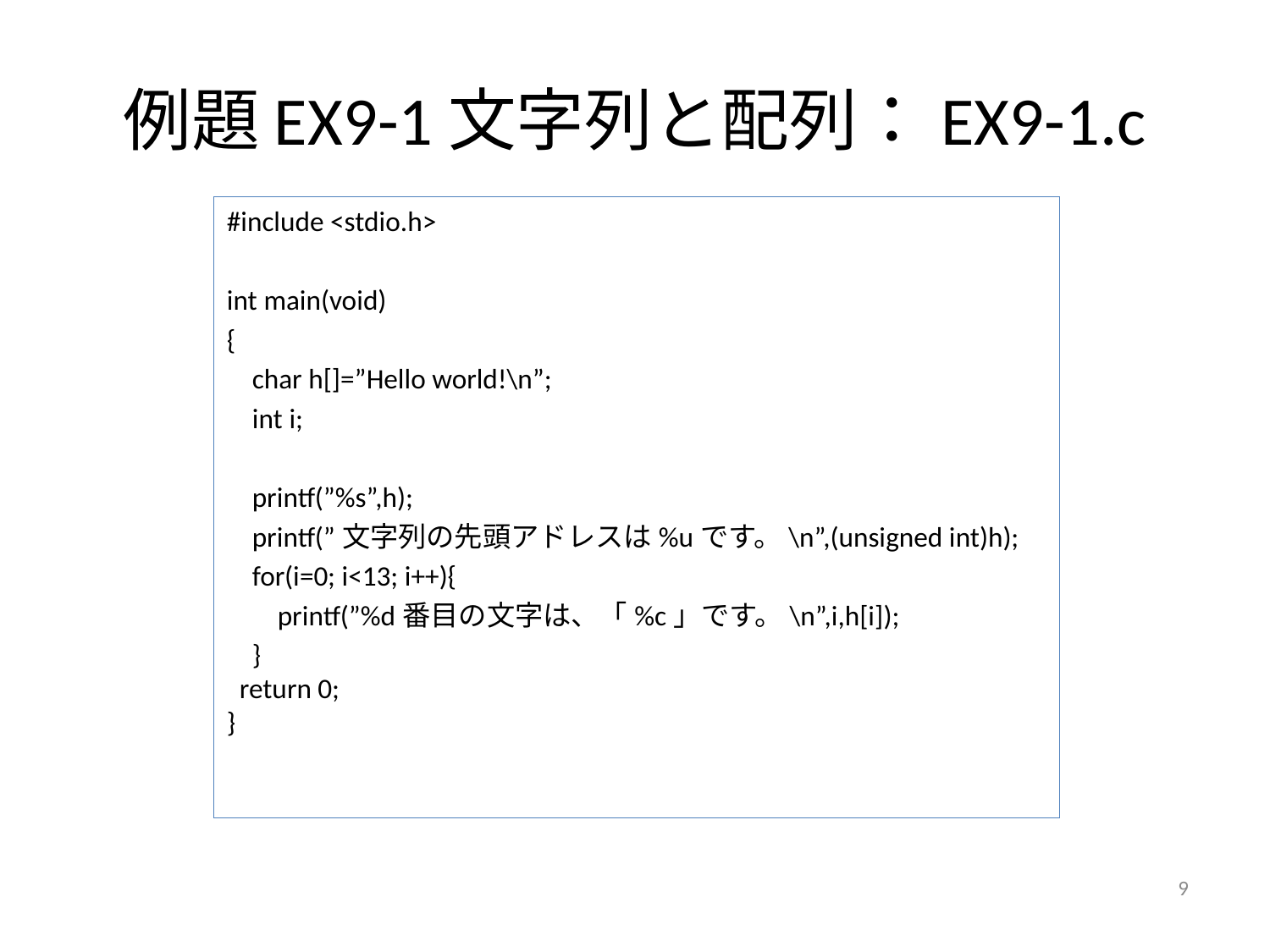

# 例題EX9-1文字列と配列：EX9-1.c
#include <stdio.h>

int main(void)
{
    char h[]=”Hello world!\n”;
    int i;

    printf(”%s”,h);
    printf(”文字列の先頭アドレスは%uです。\n”,(unsigned int)h);
    for(i=0; i<13; i++){
        printf(”%d番目の文字は、「%c」です。\n”,i,h[i]);
    }
  return 0;
}

9